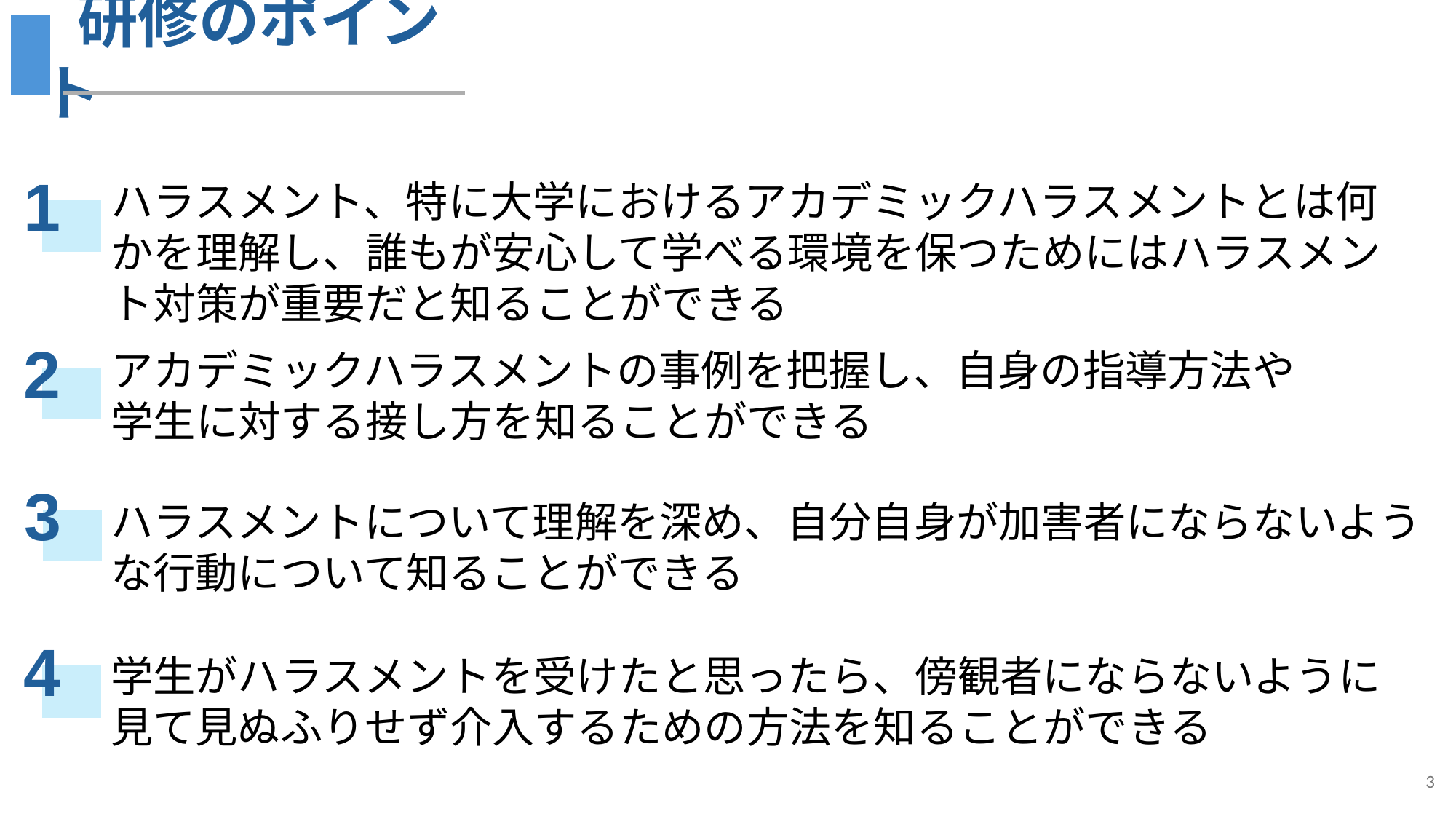

研修のポイント
1

ハラスメント、特に大学におけるアカデミックハラスメントとは何かを理解し、誰もが安心して学べる環境を保つためにはハラスメント対策が重要だと知ることができる
2

アカデミックハラスメントの事例を把握し、自身の指導方法や
学生に対する接し方を知ることができる
3

ハラスメントについて理解を深め、自分自身が加害者にならないような行動について知ることができる
4

学生がハラスメントを受けたと思ったら、傍観者にならないように
見て見ぬふりせず介入するための方法を知ることができる
3